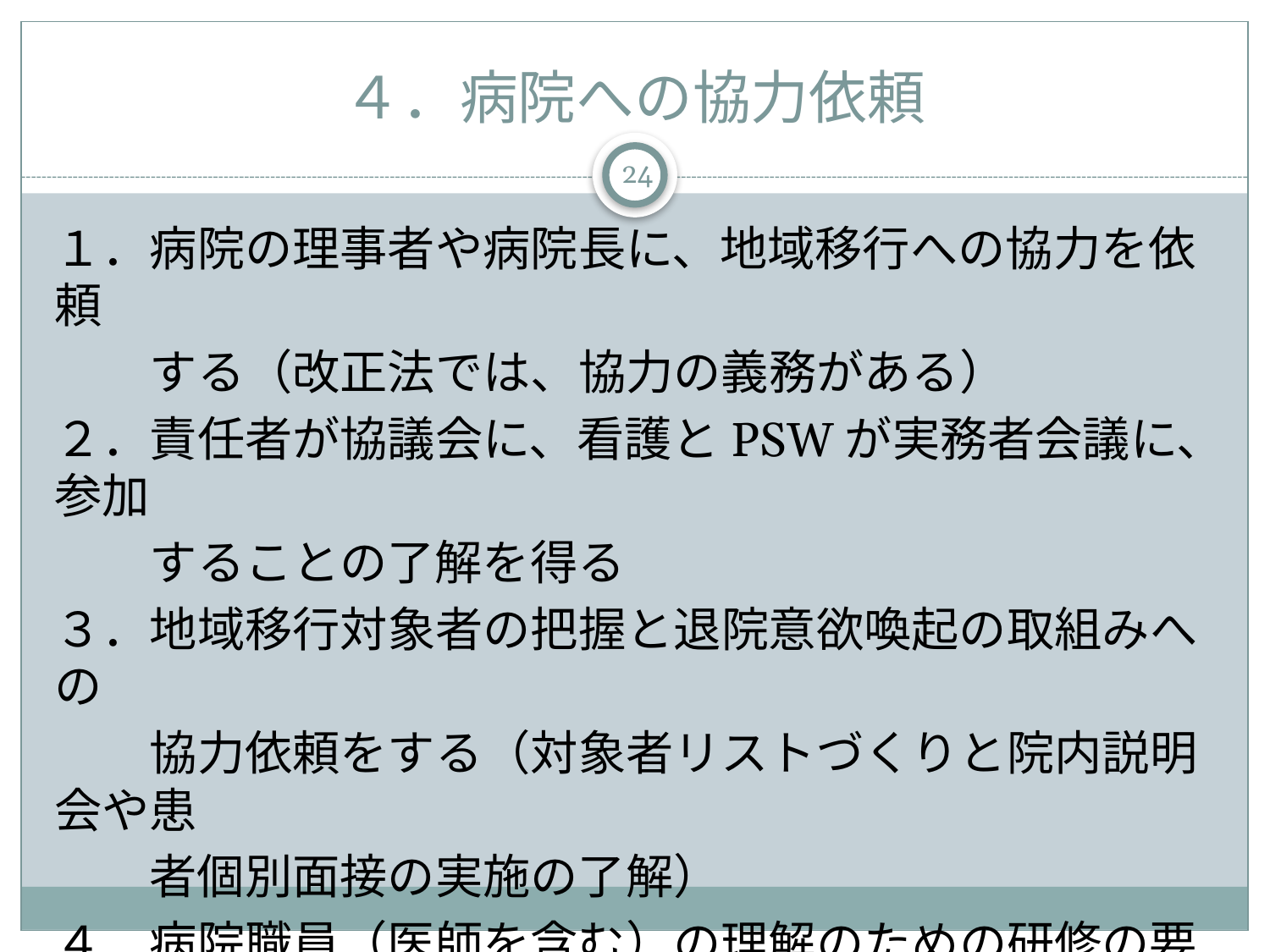

# ４．病院への協力依頼
24
１．病院の理事者や病院長に、地域移行への協力を依頼
　　する（改正法では、協力の義務がある）
２．責任者が協議会に、看護とPSWが実務者会議に、参加
　　することの了解を得る
３．地域移行対象者の把握と退院意欲喚起の取組みへの
　　協力依頼をする（対象者リストづくりと院内説明会や患
　　者個別面接の実施の了解）
４．病院職員（医師を含む）の理解のための研修の要望が
　　あれば、それに応えた研修を各病院毎に実施する